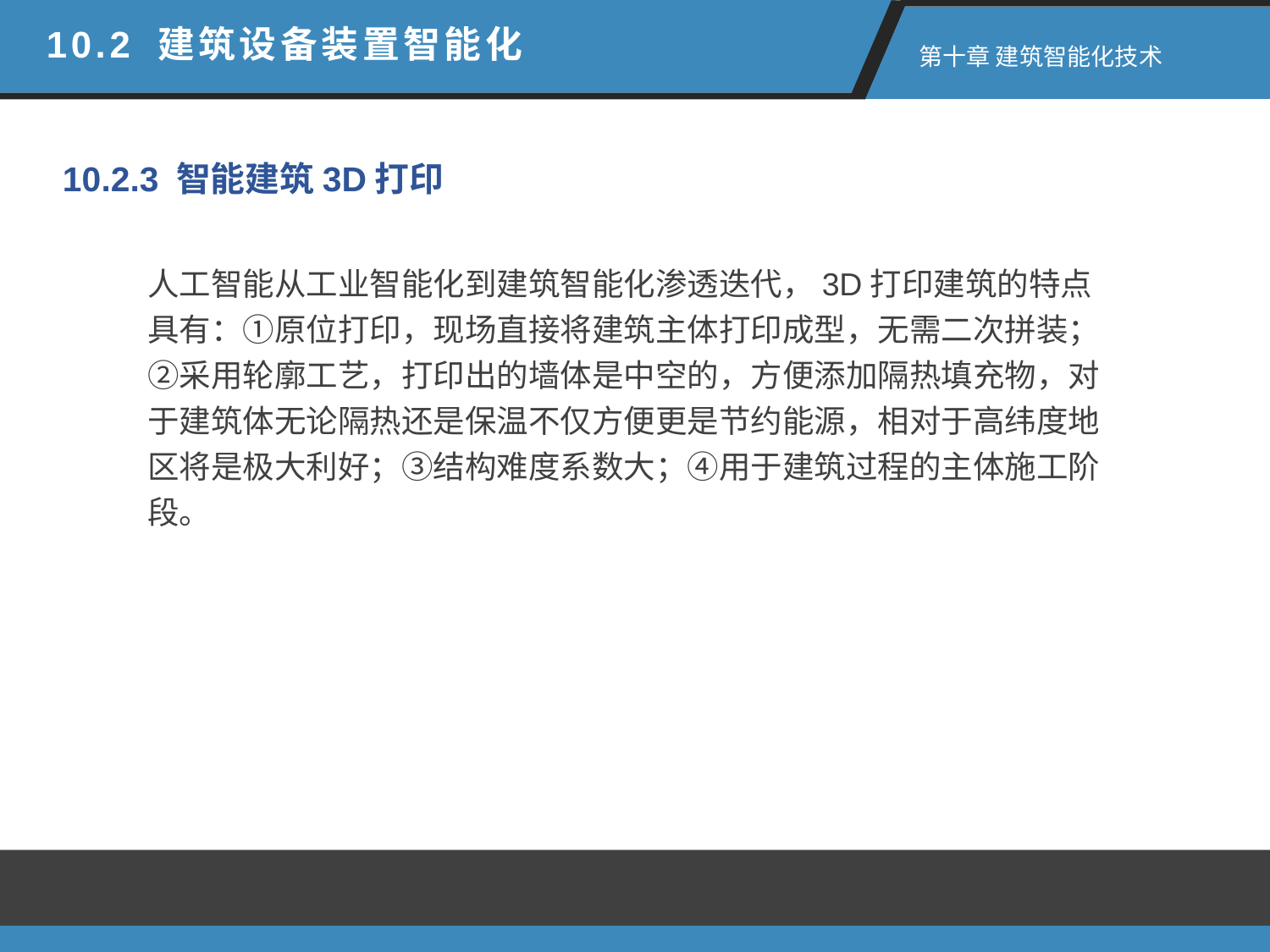

10.2 建筑设备装置智能化
第十章 建筑智能化技术
10.2.3 智能建筑3D打印
人工智能从工业智能化到建筑智能化渗透迭代，3D打印建筑的特点具有：①原位打印，现场直接将建筑主体打印成型，无需二次拼装；②采用轮廓工艺，打印出的墙体是中空的，方便添加隔热填充物，对于建筑体无论隔热还是保温不仅方便更是节约能源，相对于高纬度地区将是极大利好；③结构难度系数大；④用于建筑过程的主体施工阶段。